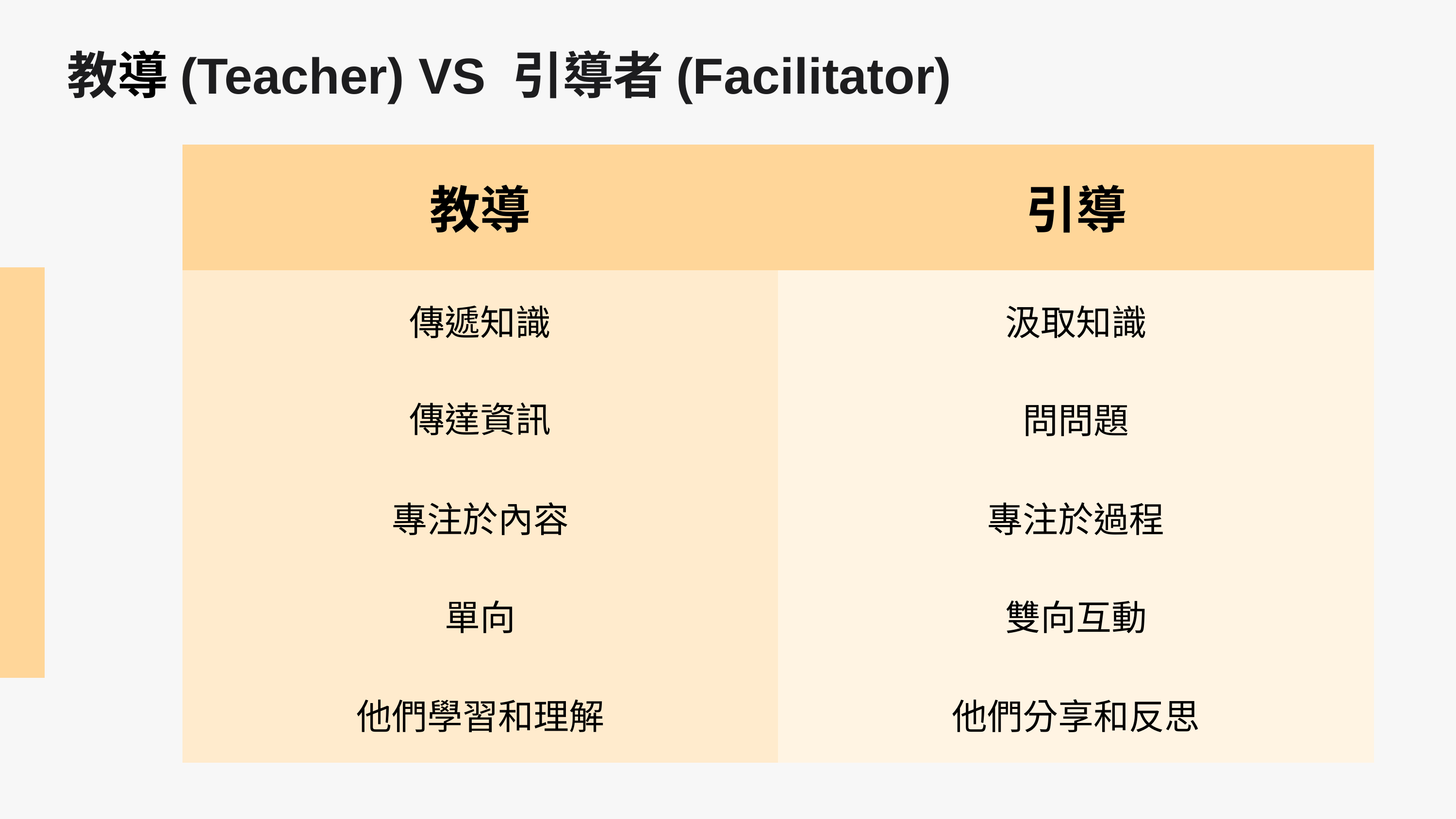

教導(Teacher) VS 引導者(Facilitator)
| 教導 | 引導 |
| --- | --- |
| 傳遞知識 | 汲取知識 |
| 傳達資訊 | 問問題 |
| 專注於內容 | 專注於過程 |
| 單向 | 雙向互動 |
| 他們學習和理解 | 他們分享和反思 |